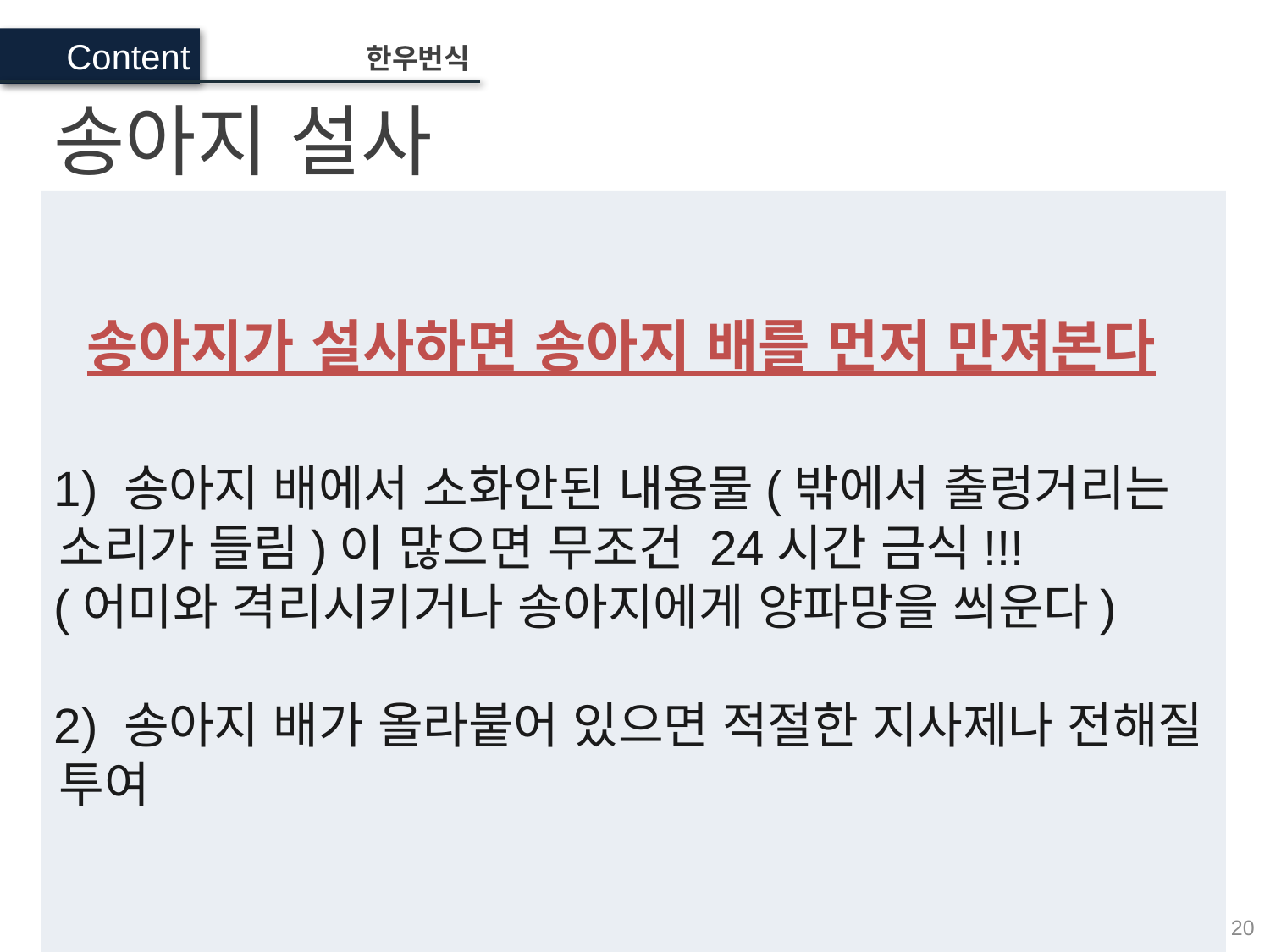

Content
한우번식
송아지 설사
 송아지가 설사하면 송아지 배를 먼저 만져본다

1) 송아지 배에서 소화안된 내용물(밖에서 출렁거리는 소리가 들림)이 많으면 무조건 24시간 금식!!!
(어미와 격리시키거나 송아지에게 양파망을 씌운다)

2) 송아지 배가 올라붙어 있으면 적절한 지사제나 전해질 투여

20